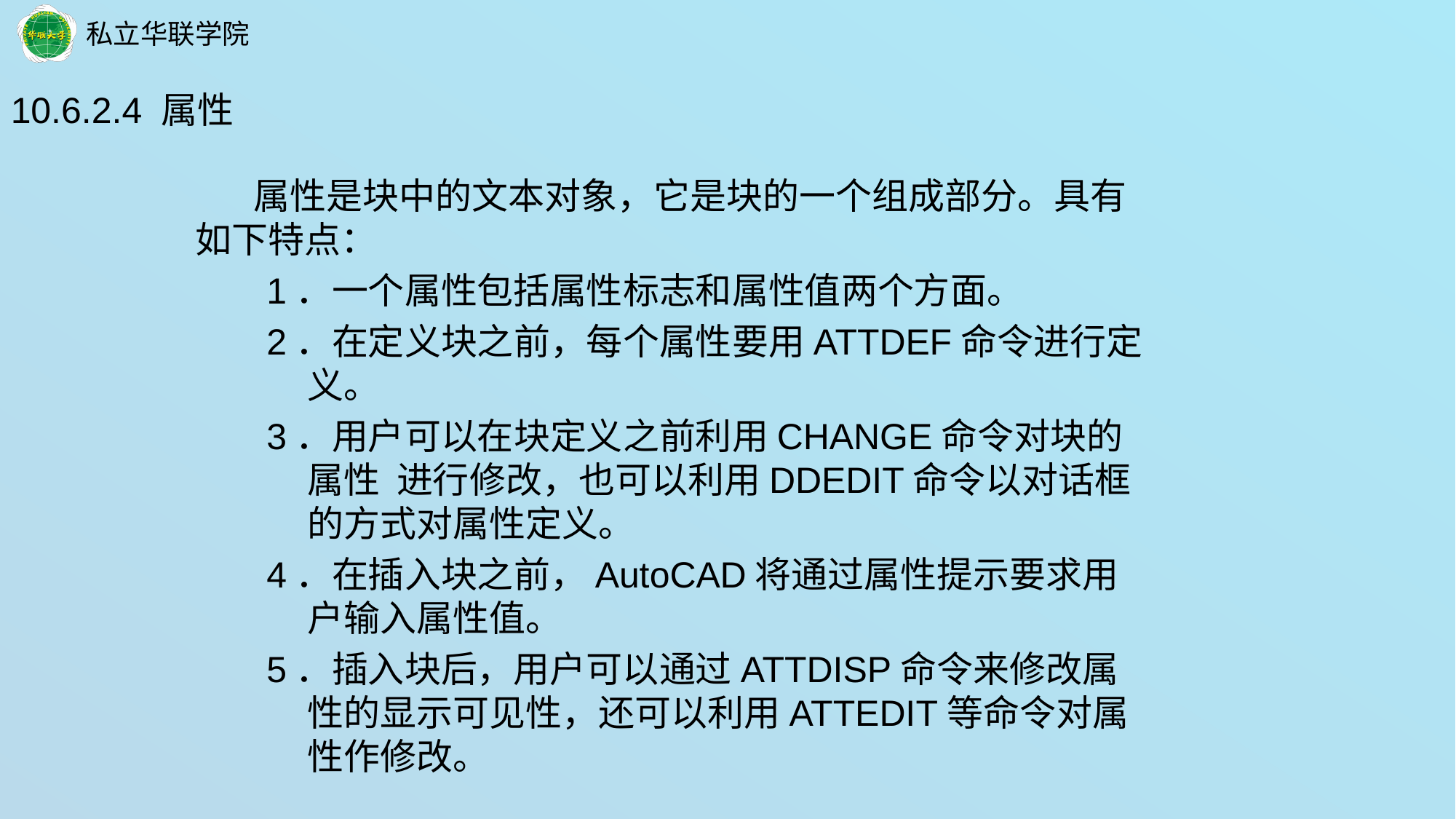

10.6.2.4 属性
           属性是块中的文本对象，它是块的一个组成部分。具有如下特点：
1．一个属性包括属性标志和属性值两个方面。
2．在定义块之前，每个属性要用ATTDEF命令进行定义。
3．用户可以在块定义之前利用CHANGE命令对块的属性  进行修改，也可以利用DDEDIT命令以对话框的方式对属性定义。
4．在插入块之前，AutoCAD将通过属性提示要求用户输入属性值。
5．插入块后，用户可以通过ATTDISP命令来修改属性的显示可见性，还可以利用ATTEDIT等命令对属性作修改。